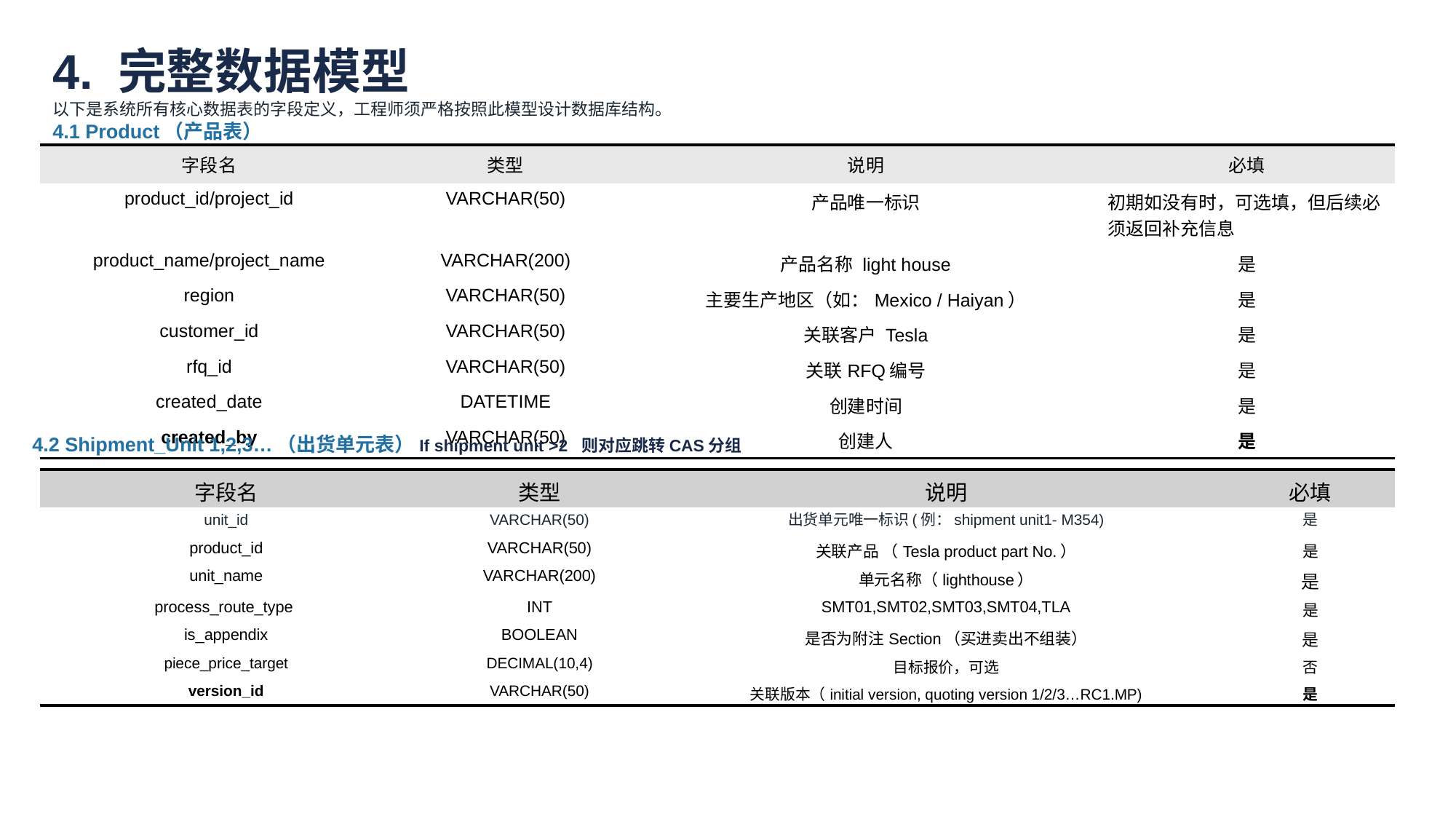

4. 完整数据模型
以下是系统所有核心数据表的字段定义，工程师须严格按照此模型设计数据库结构。
4.1 Product（产品表）

| 字段名 | 类型 | 说明 | 必填 |
| --- | --- | --- | --- |
| product\_id/project\_id | VARCHAR(50) | 产品唯一标识 | 初期如没有时，可选填，但后续必须返回补充信息 |
| product\_name/project\_name | VARCHAR(200) | 产品名称 light house | 是 |
| region | VARCHAR(50) | 主要生产地区（如：Mexico / Haiyan） | 是 |
| customer\_id | VARCHAR(50) | 关联客户 Tesla | 是 |
| rfq\_id | VARCHAR(50) | 关联RFQ编号 | 是 |
| created\_date | DATETIME | 创建时间 | 是 |
| created\_by | VARCHAR(50) | 创建人 | 是 |
4.2 Shipment_Unit 1,2,3…（出货单元表）If shipment unit >2  则对应跳转CAS分组

| 字段名 | 类型 | 说明 | 必填 |
| --- | --- | --- | --- |
| unit\_id | VARCHAR(50) | 出货单元唯一标识(例：shipment unit1- M354) | 是 |
| product\_id | VARCHAR(50) | 关联产品 （Tesla product part No.） | 是 |
| unit\_name | VARCHAR(200) | 单元名称（lighthouse） | 是 |
| process\_route\_type | INT | SMT01,SMT02,SMT03,SMT04,TLA | 是 |
| is\_appendix | BOOLEAN | 是否为附注Section（买进卖出不组装） | 是 |
| piece\_price\_target | DECIMAL(10,4) | 目标报价，可选 | 否 |
| version\_id | VARCHAR(50) | 关联版本（initial version, quoting version 1/2/3…RC1.MP) | 是 |